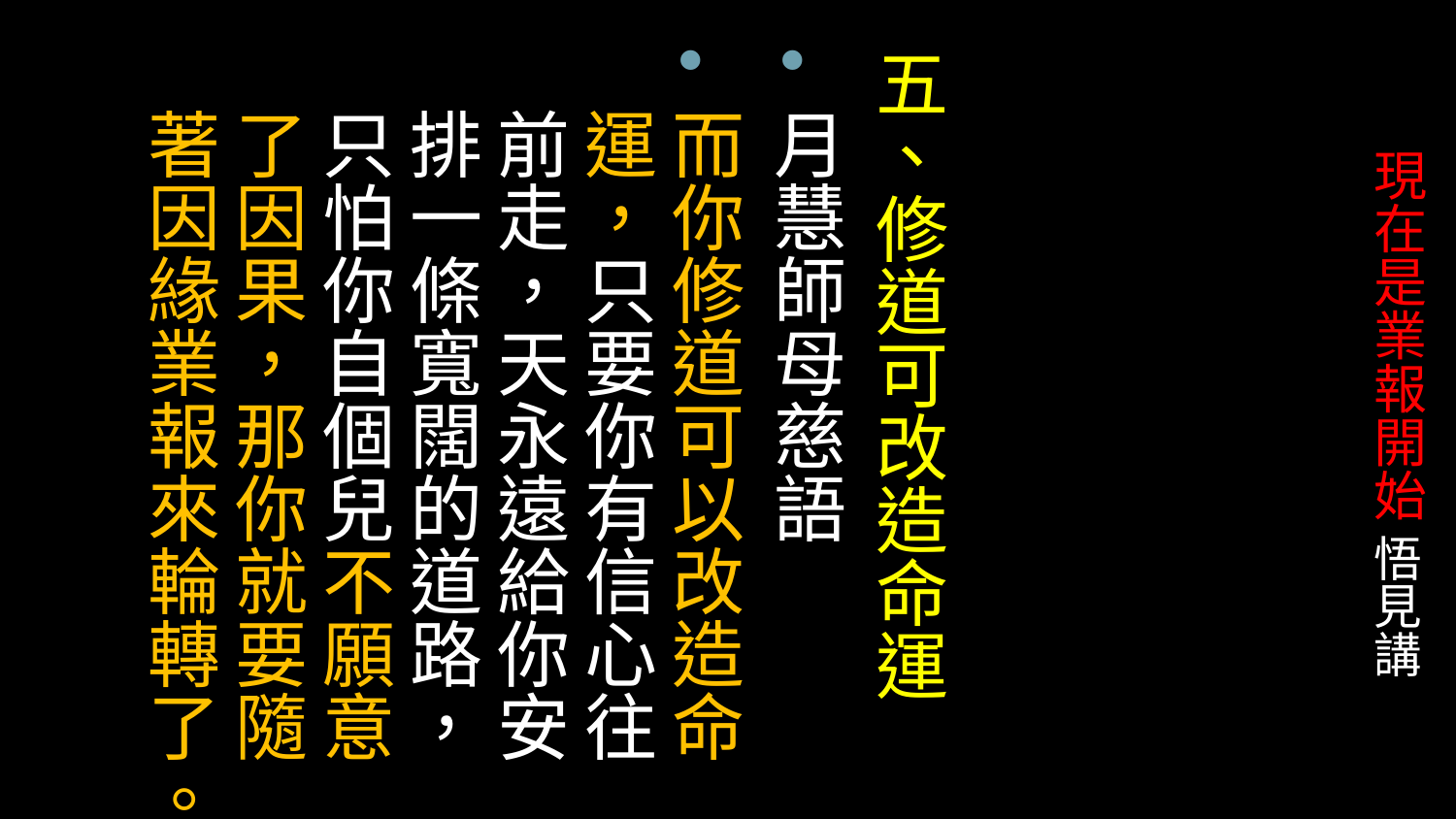

五、修道可改造命運
月慧師母慈語
而你修道可以改造命運，只要你有信心往前走，天永遠給你安排一條寬闊的道路，只怕你自個兒不願意了因果，那你就要隨著因緣業報來輪轉了。

# 現在是業報開始 悟見講